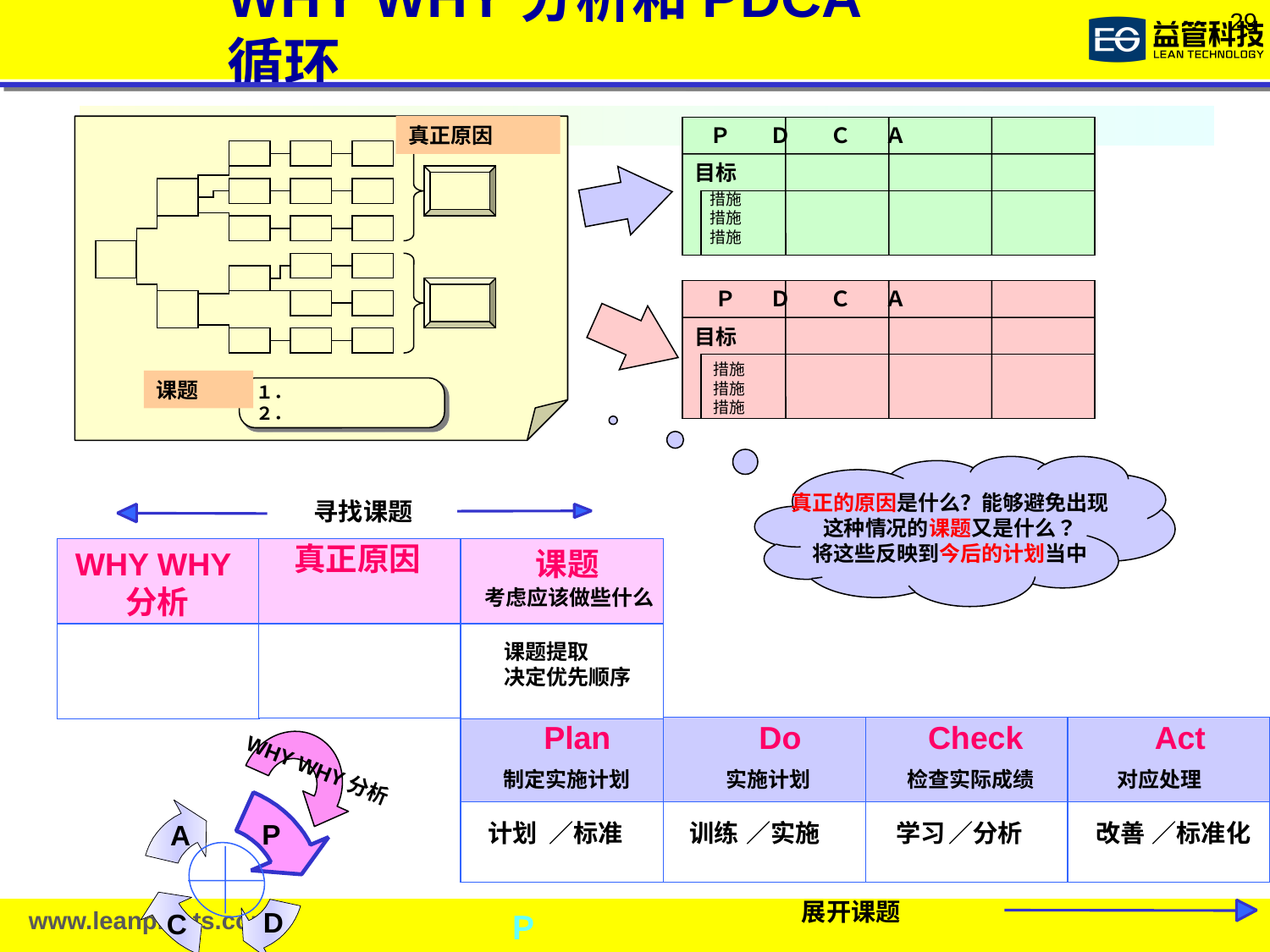

WHY WHY分析和PDCA循环
29

１．
２．
真正原因
课题
    Ｐ        Ｄ        Ｃ       Ａ

目标

措施
措施
措施

     Ｐ       Ｄ        Ｃ       Ａ

目标

措施
措施
措施

真正的原因是什么？能够避免出现
这种情况的课题又是什么？
将这些反映到今后的计划当中
寻找课题

真正原因
WHY WHY分析
课题

考虑应该做些什么

课题提取
决定优先顺序

Plan

Do

Check

Act

WHY WHY分析

P
A

D
C

制定实施计划
实施计划
检查实际成绩
对应处理

计划
／标准
训练
／实施
学习
／分析
改善
／标准化

展开课题

Ｐ